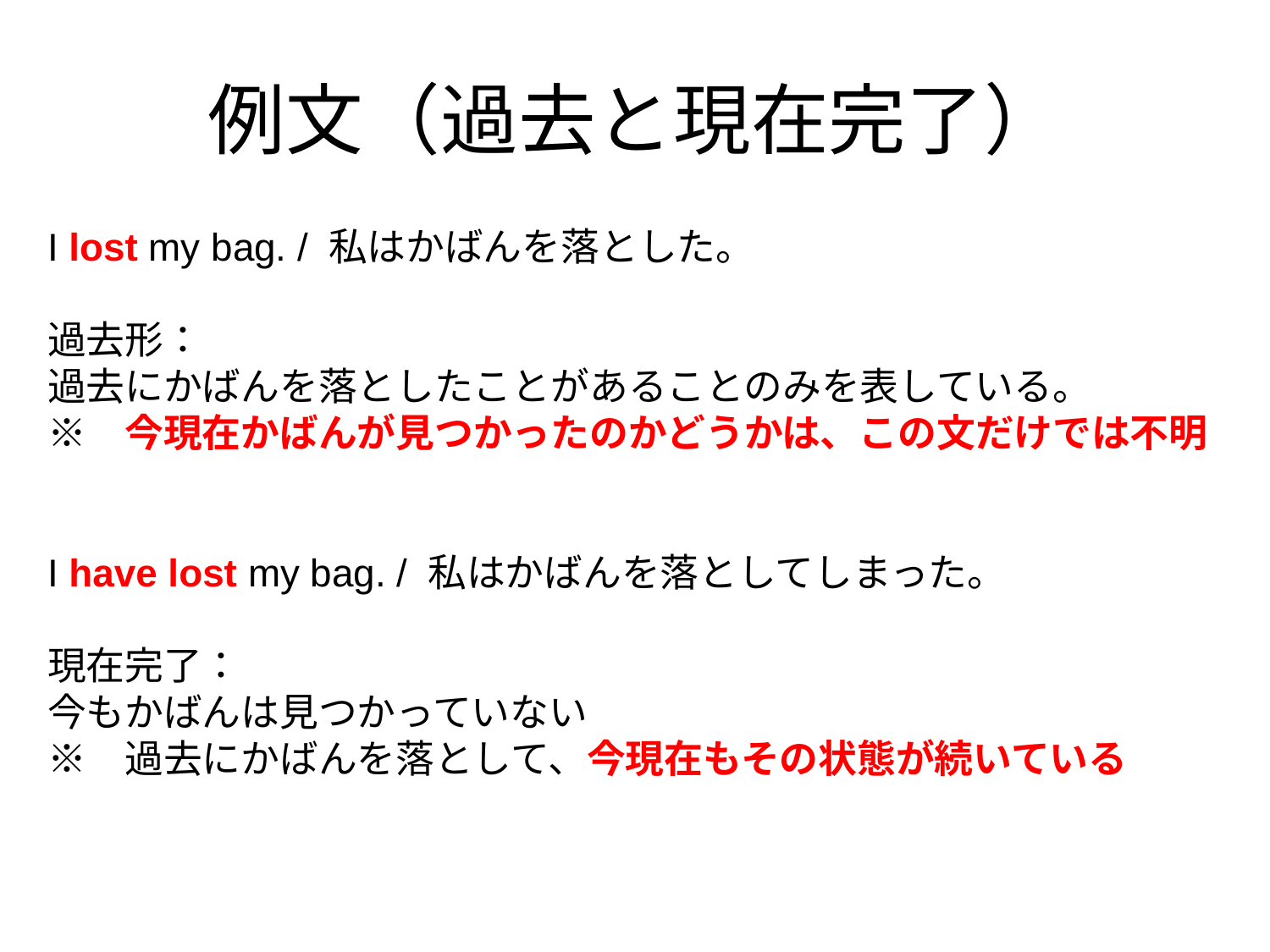

# 例文（過去と現在完了）
I lost my bag. / 私はかばんを落とした。
過去形：
過去にかばんを落としたことがあることのみを表している。
※　今現在かばんが見つかったのかどうかは、この文だけでは不明

I have lost my bag. / 私はかばんを落としてしまった。

現在完了：
今もかばんは見つかっていない
※　過去にかばんを落として、今現在もその状態が続いている